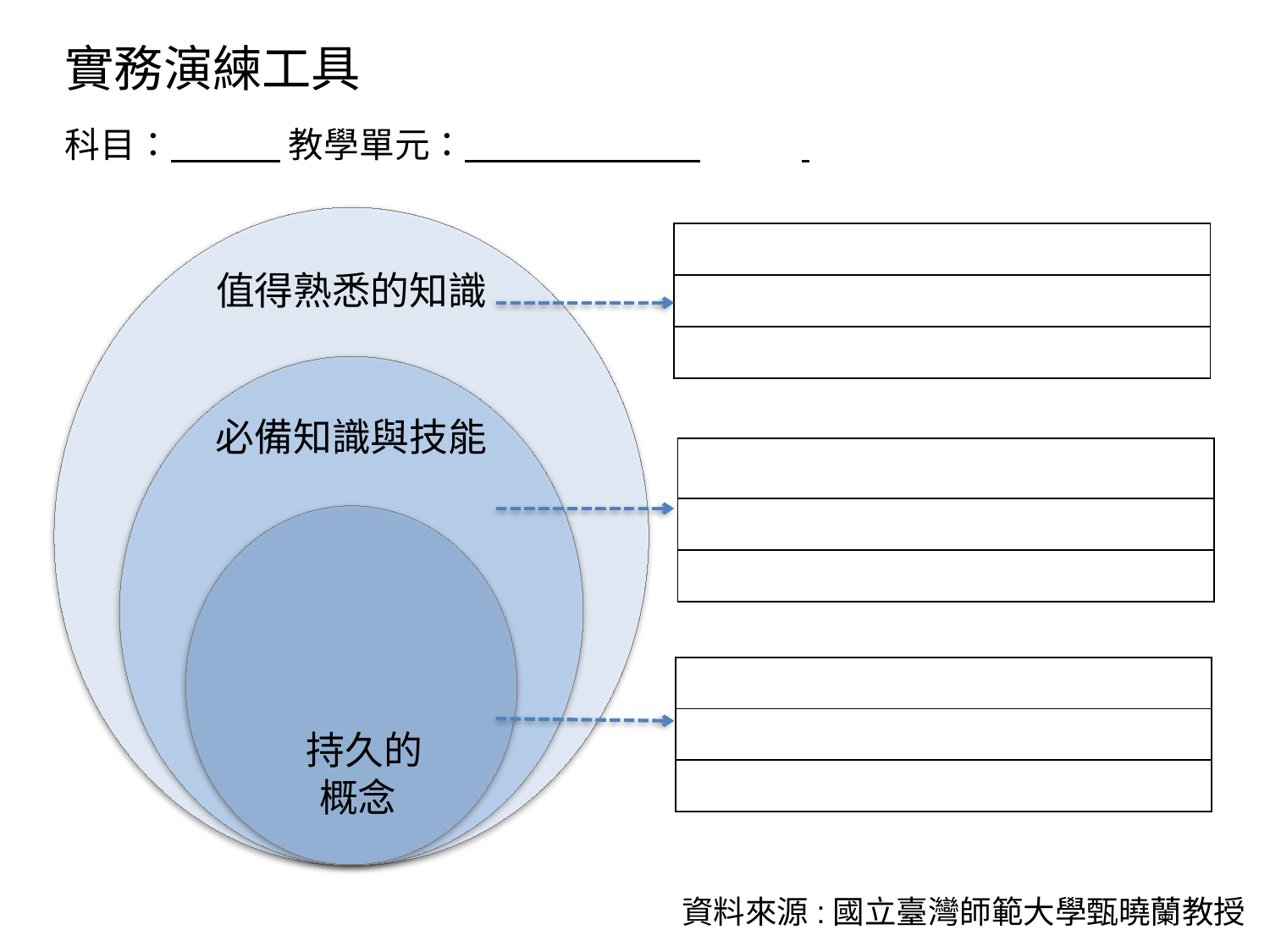

# 實務演練工具 科目：               教學單元：
值得熟悉的知識
必備知識與技能

    持久的
      概念

|  |
| --- |
|  |
|  |
|  |
| --- |
|  |
|  |
|  |
| --- |
|  |
|  |
資料來源:國立臺灣師範大學甄曉蘭教授